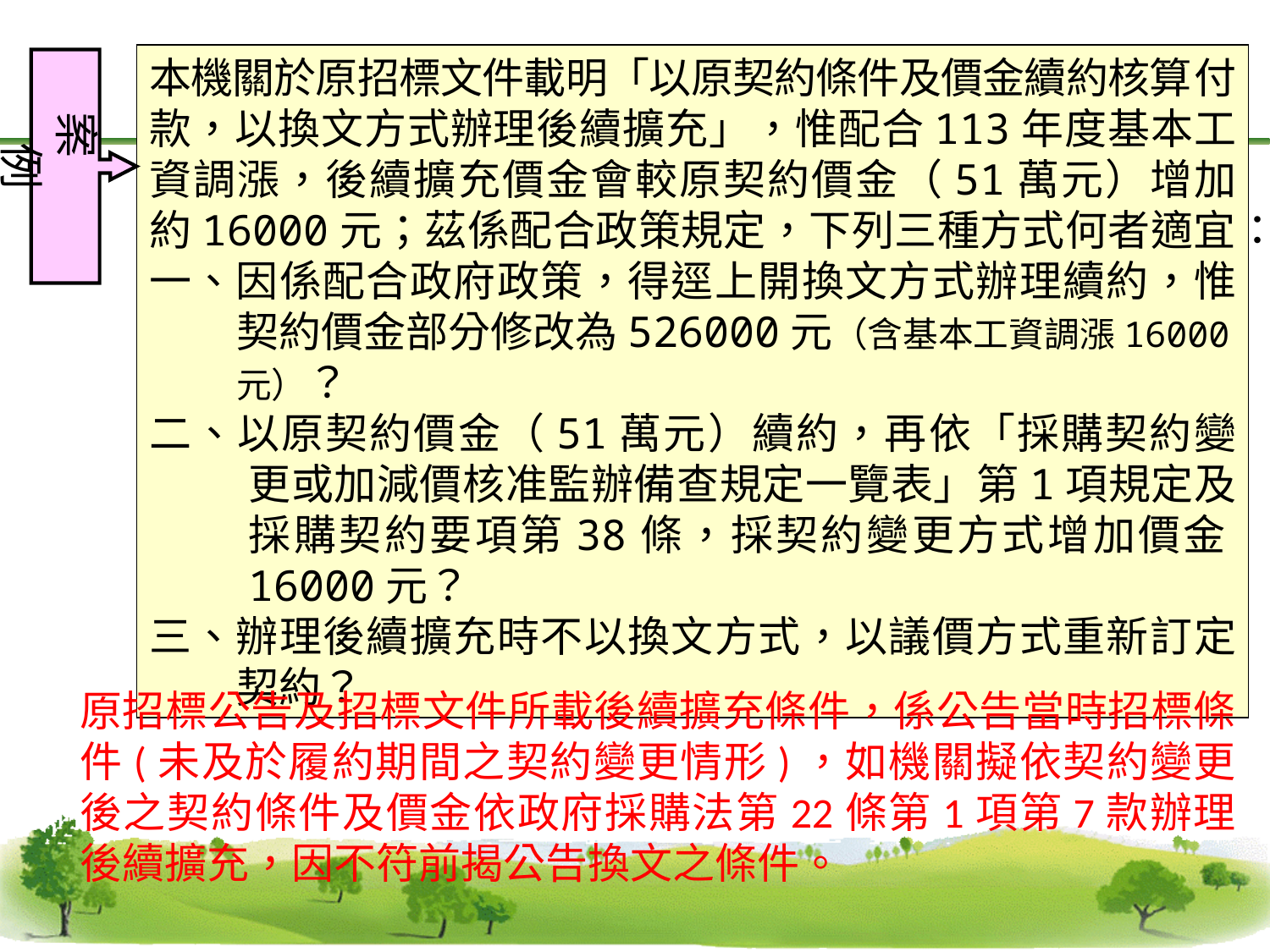

本機關於原招標文件載明「以原契約條件及價金續約核算付 款，以換文方式辦理後續擴充」，惟配合113年度基本工資調漲，後續擴充價金會較原契約價金（51萬元）增加約16000元；茲係配合政策規定，下列三種方式何者適宜：
一、因係配合政府政策，得逕上開換文方式辦理續約，惟契約價金部分修改為526000元（含基本工資調漲16000元）？
二、以原契約價金（51萬元）續約，再依「採購契約變更或加減價核准監辦備查規定一覽表」第1項規定及採購契約要項第38條，採契約變更方式增加價金16000元？
三、辦理後續擴充時不以換文方式，以議價方式重新訂定契約？

案       例
原招標公告及招標文件所載後續擴充條件，係公告當時招標條件(未及於履約期間之契約變更情形)，如機關擬依契約變更後之契約條件及價金依政府採購法第22條第1項第7款辦理後續擴充，因不符前揭公告換文之條件。